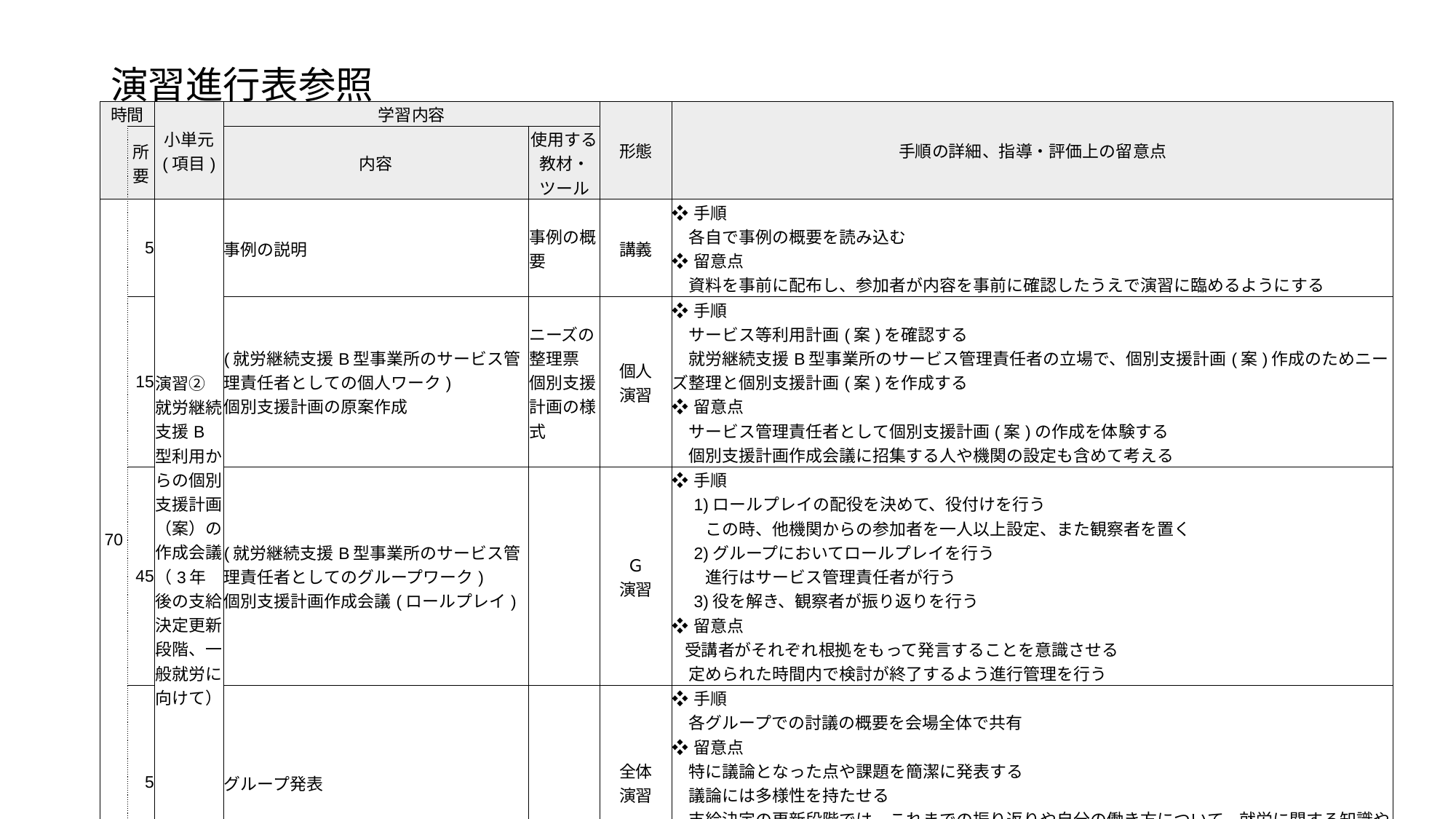

演習進行表参照
| 時間 |  | 小単元 (項目) | 学習内容 |  | 形態 | 手順の詳細、指導・評価上の留意点 |
| --- | --- | --- | --- | --- | --- | --- |
|  | 所要 |  | 内容 | 使用する教材・ツール |  |  |
| 70 | 5 | 演習②　就労継続支援B型利用からの個別支援計画（案）の作成会議（3年後の支給決定更新段階、一般就労に向けて） | 事例の説明 | 事例の概要 | 講義 | ❖手順 　各自で事例の概要を読み込む ❖留意点 　資料を事前に配布し、参加者が内容を事前に確認したうえで演習に臨めるようにする |
|  | 15 |  | (就労継続支援B型事業所のサービス管理責任者としての個人ワーク) 個別支援計画の原案作成 | ニーズの整理票 個別支援計画の様式 | 個人 演習 | ❖手順 　サービス等利用計画(案)を確認する 　就労継続支援B型事業所のサービス管理責任者の立場で、個別支援計画(案)作成のためニーズ整理と個別支援計画(案)を作成する ❖留意点 　サービス管理責任者として個別支援計画(案)の作成を体験する 　個別支援計画作成会議に招集する人や機関の設定も含めて考える |
|  | 45 |  | (就労継続支援B型事業所のサービス管理責任者としてのグループワーク) 個別支援計画作成会議(ロールプレイ) |  | Ｇ 演習 | ❖手順 　1)ロールプレイの配役を決めて、役付けを行う 　　この時、他機関からの参加者を一人以上設定、また観察者を置く 　2)グループにおいてロールプレイを行う 　　進行はサービス管理責任者が行う 　3)役を解き、観察者が振り返りを行う ❖留意点 受講者がそれぞれ根拠をもって発言することを意識させる 　定められた時間内で検討が終了するよう進行管理を行う |
|  | 5 |  | グループ発表 |  | 全体 演習 | ❖手順 　各グループでの討議の概要を会場全体で共有 ❖留意点 　特に議論となった点や課題を簡潔に発表する 　議論には多様性を持たせる 　支給決定の更新段階では、これまでの振り返りや自分の働き方について、就労に関する知識や能力が向上した利用者には、本人の希望も重視しながら、就労移行支援の利用や一般就労等への選択の機会を適切に提供することの大切さを考える |
37